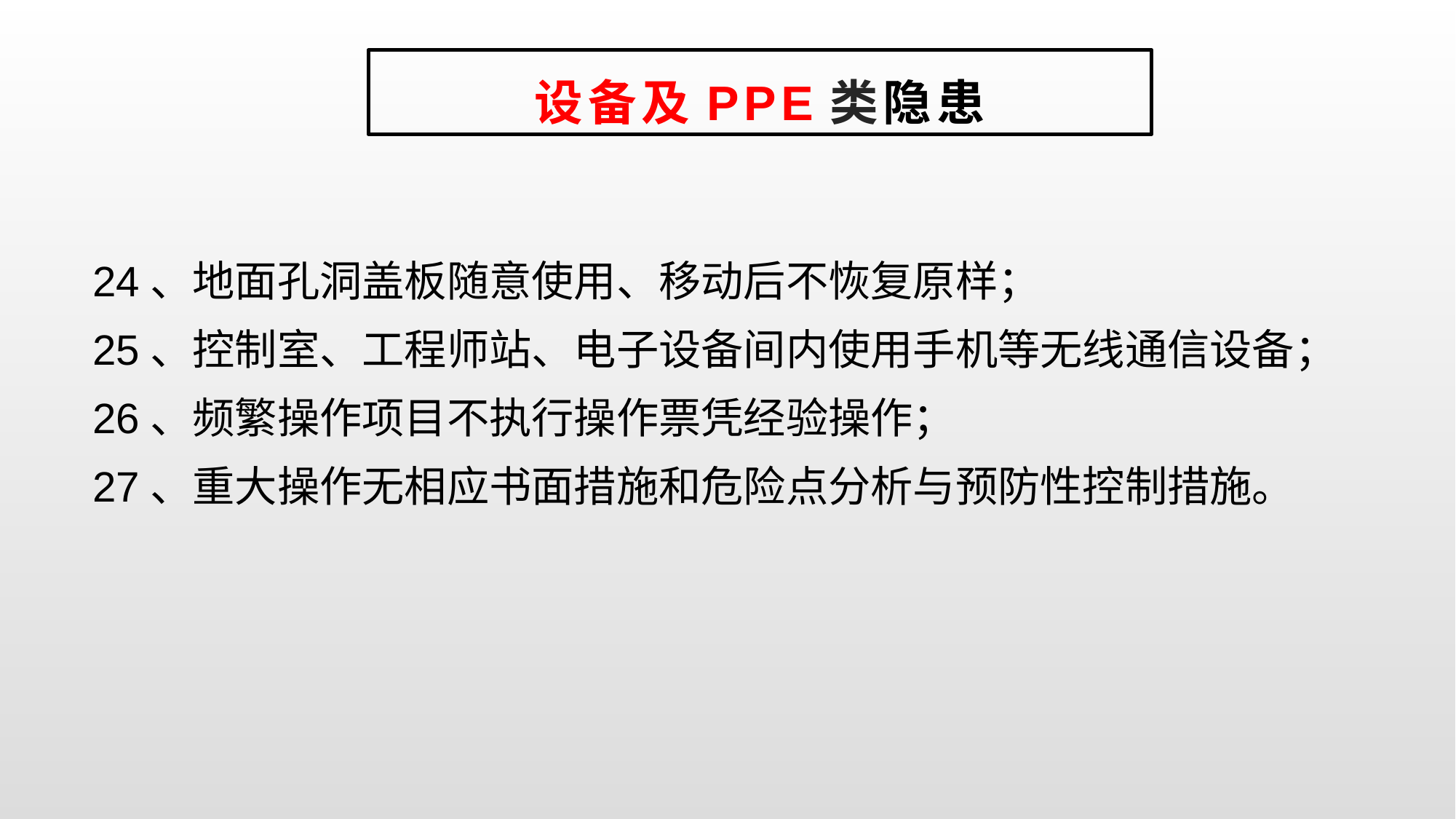

设备及PPE类隐患
24、地面孔洞盖板随意使用、移动后不恢复原样；
25、控制室、工程师站、电子设备间内使用手机等无线通信设备；
26、频繁操作项目不执行操作票凭经验操作；
27、重大操作无相应书面措施和危险点分析与预防性控制措施。